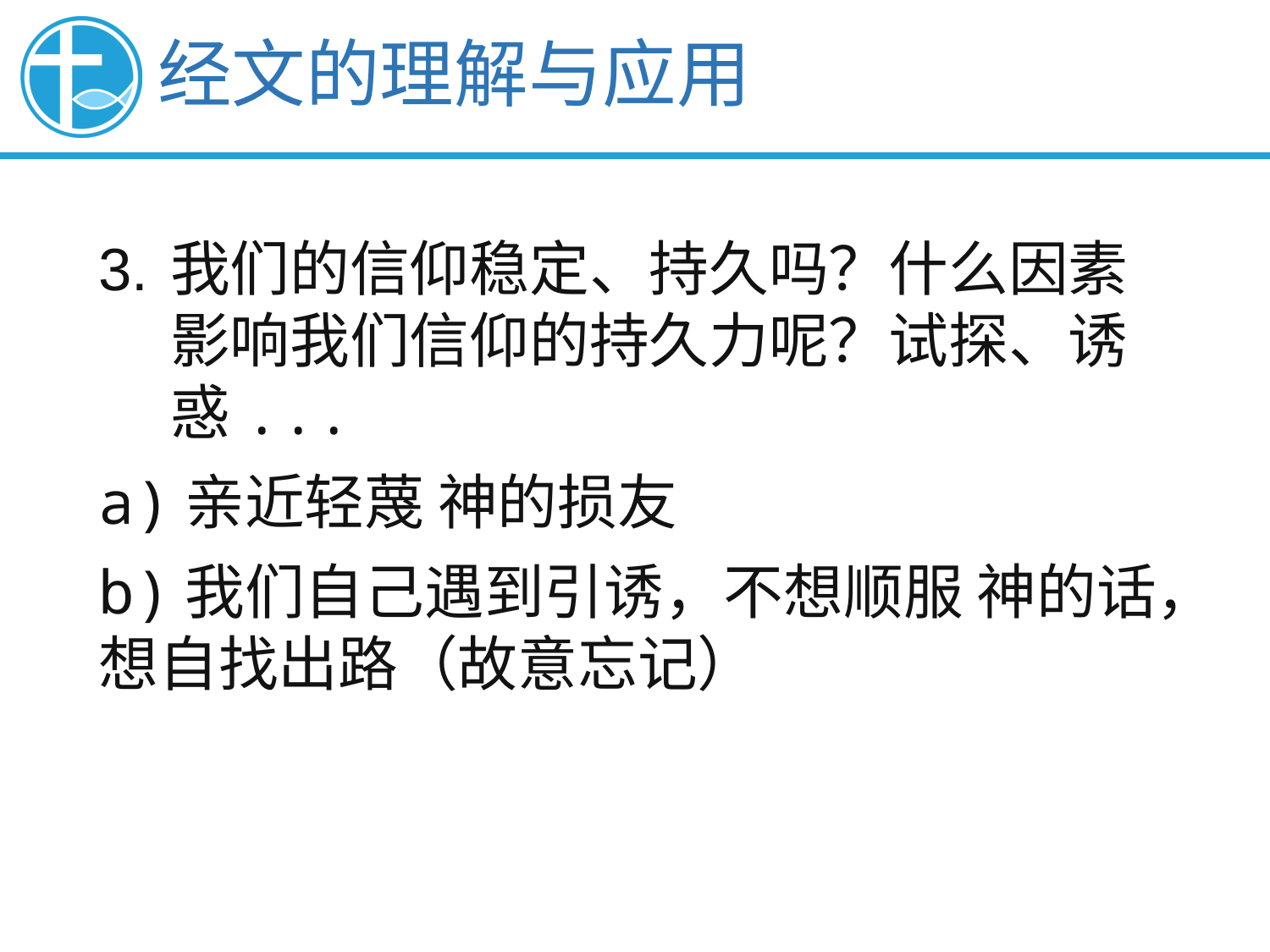

经文的理解与应用
我们的信仰稳定、持久吗？什么因素影响我们信仰的持久力呢？试探、诱惑...
a)亲近轻蔑 神的损友
b)我们自己遇到引诱，不想顺服 神的话，想自找出路（故意忘记）